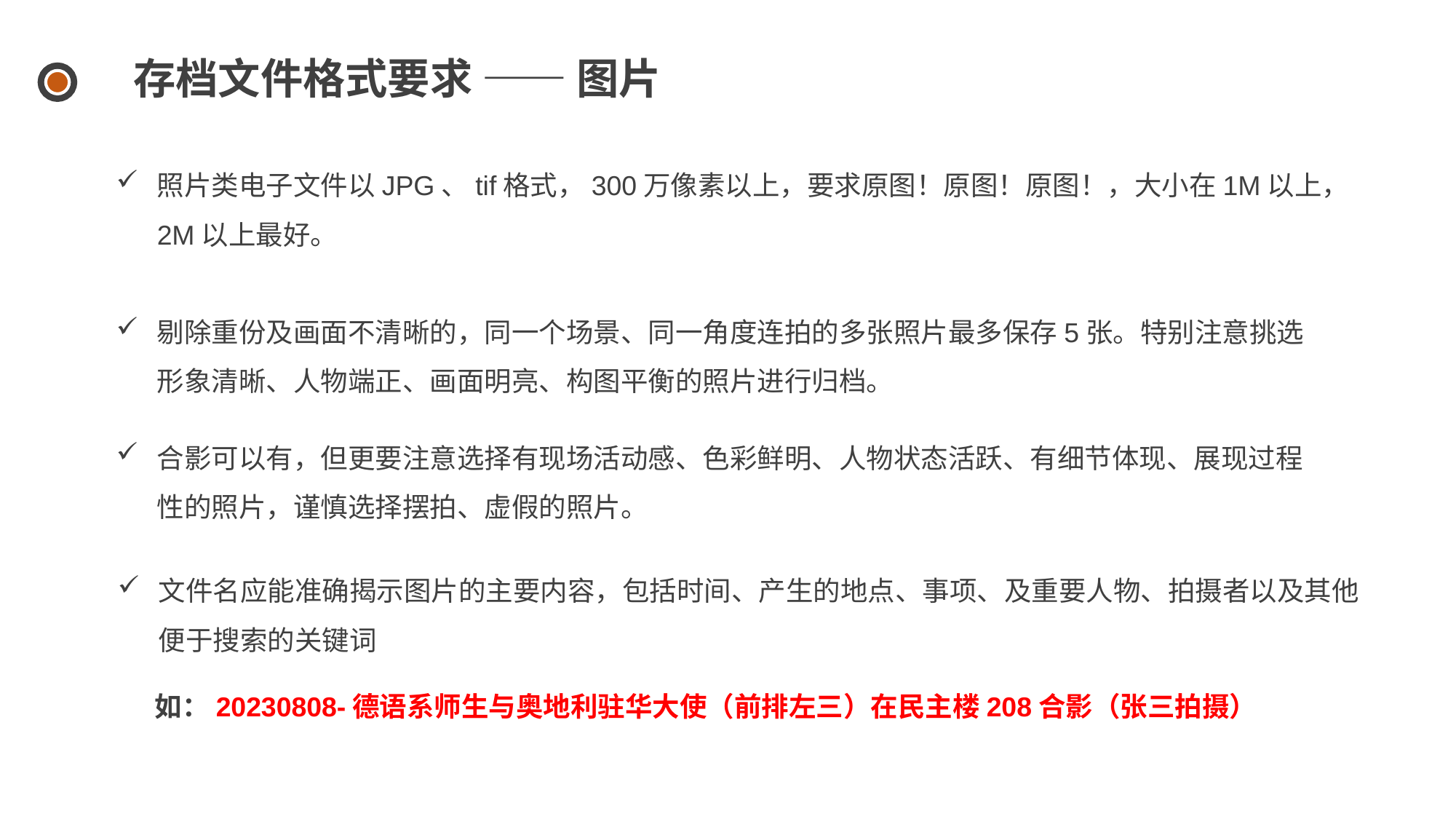

存档文件格式要求 —— 图片

照片类电子文件以JPG、tif格式，300万像素以上，要求原图！原图！原图！，大小在1M以上，2M以上最好。
剔除重份及画面不清晰的，同一个场景、同一角度连拍的多张照片最多保存5张。特别注意挑选形象清晰、人物端正、画面明亮、构图平衡的照片进行归档。
合影可以有，但更要注意选择有现场活动感、色彩鲜明、人物状态活跃、有细节体现、展现过程性的照片，谨慎选择摆拍、虚假的照片。
文件名应能准确揭示图片的主要内容，包括时间、产生的地点、事项、及重要人物、拍摄者以及其他便于搜索的关键词
如：20230808-德语系师生与奥地利驻华大使（前排左三）在民主楼208合影（张三拍摄）